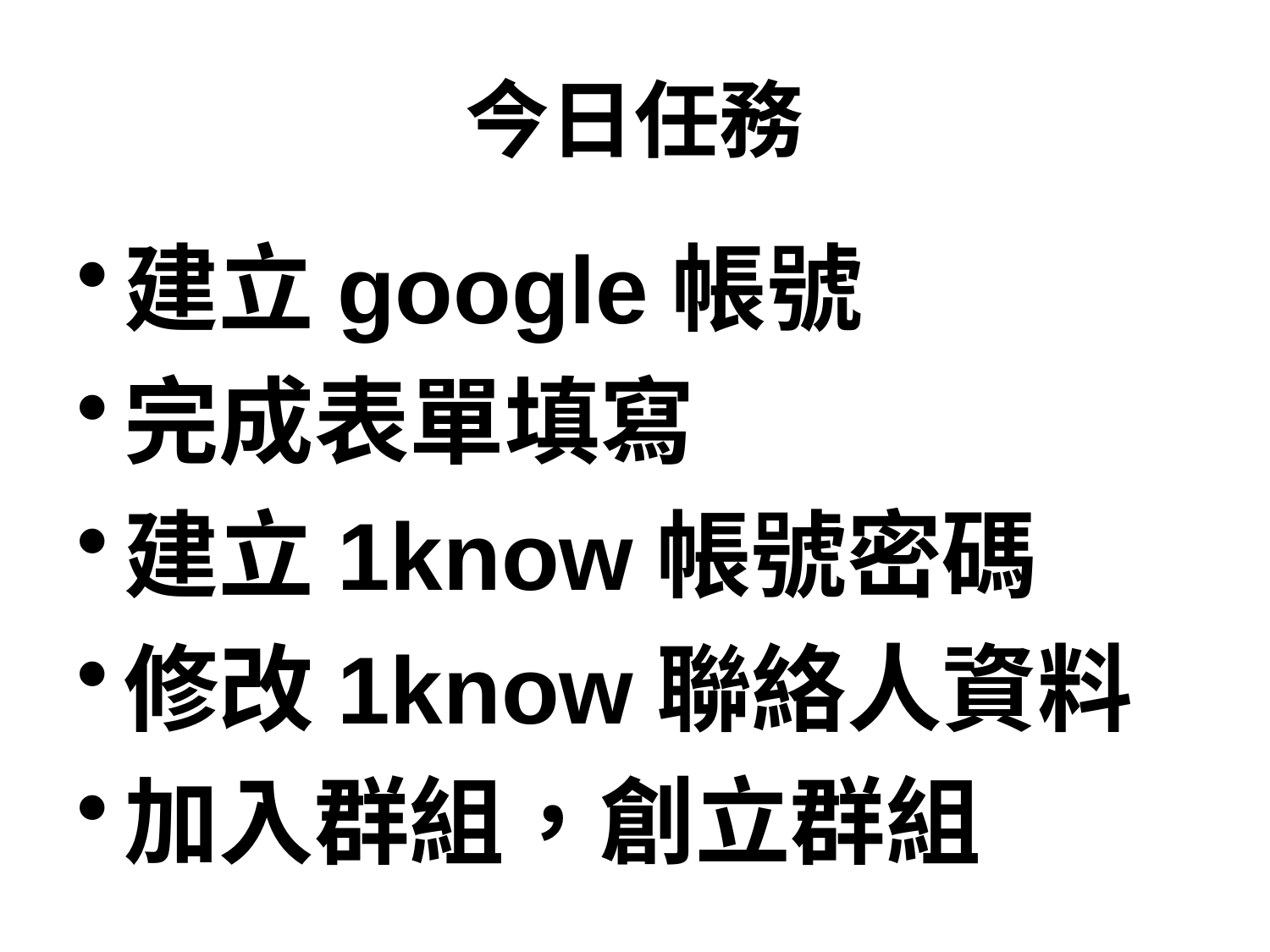

# 今日任務
建立google帳號
完成表單填寫
建立1know帳號密碼
修改1know聯絡人資料
加入群組，創立群組